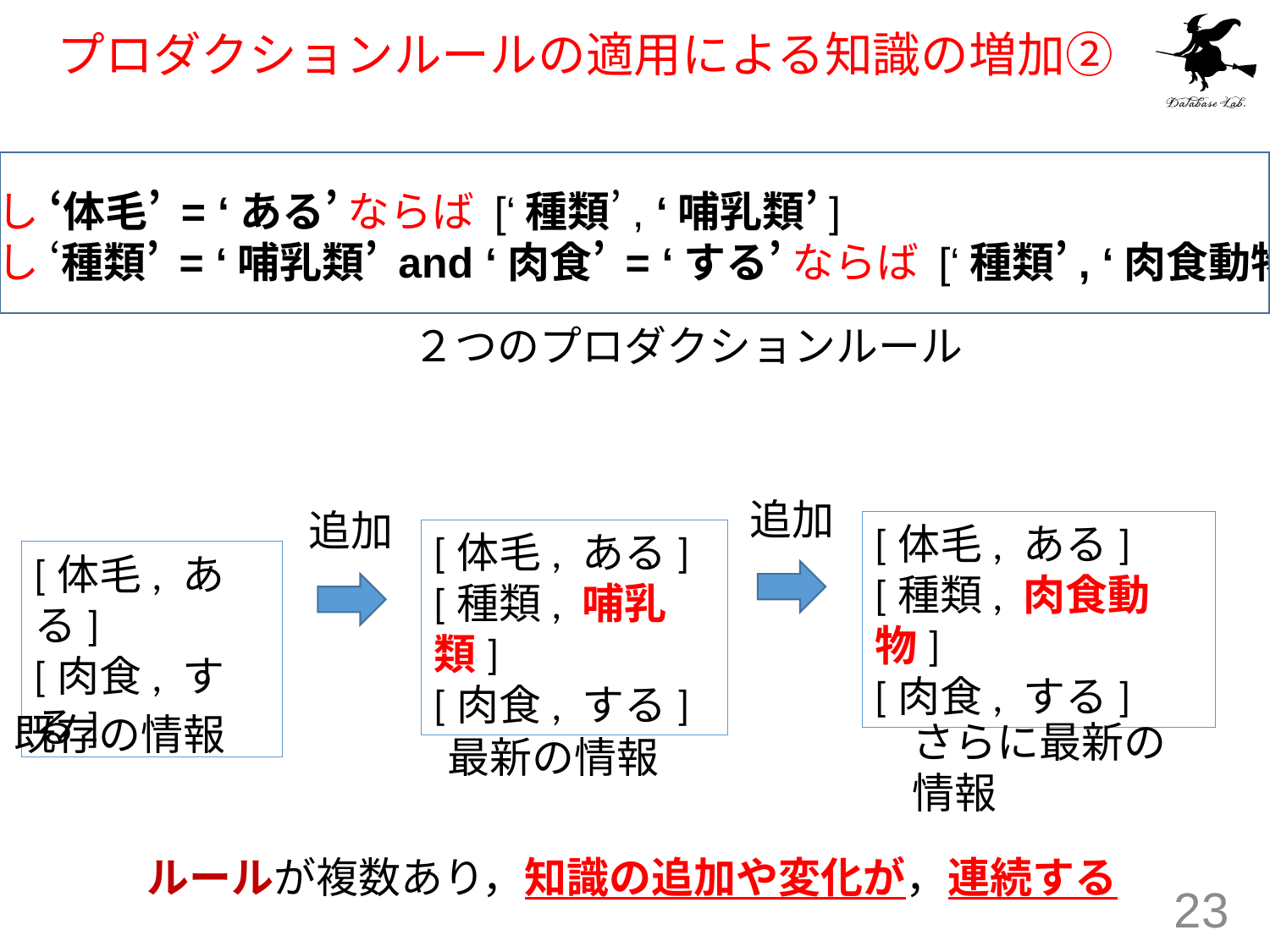

# プロダクションルールの適用による知識の増加②

もし ‘体毛’ = ‘ある’ ならば [‘種類’, ‘哺乳類’]
もし ‘種類’ = ‘哺乳類’ and ‘肉食’ = ‘する’ ならば [‘種類’, ‘肉食動物’]
２つのプロダクションルール
追加
追加
[体毛, ある]
[種類, 肉食動物]
[肉食, する]
[体毛, ある]
[種類, 哺乳類]
[肉食, する]
[体毛, ある]
[肉食, する]

既存の情報
さらに最新の
情報
最新の情報
ルールが複数あり，知識の追加や変化が，連続する
23